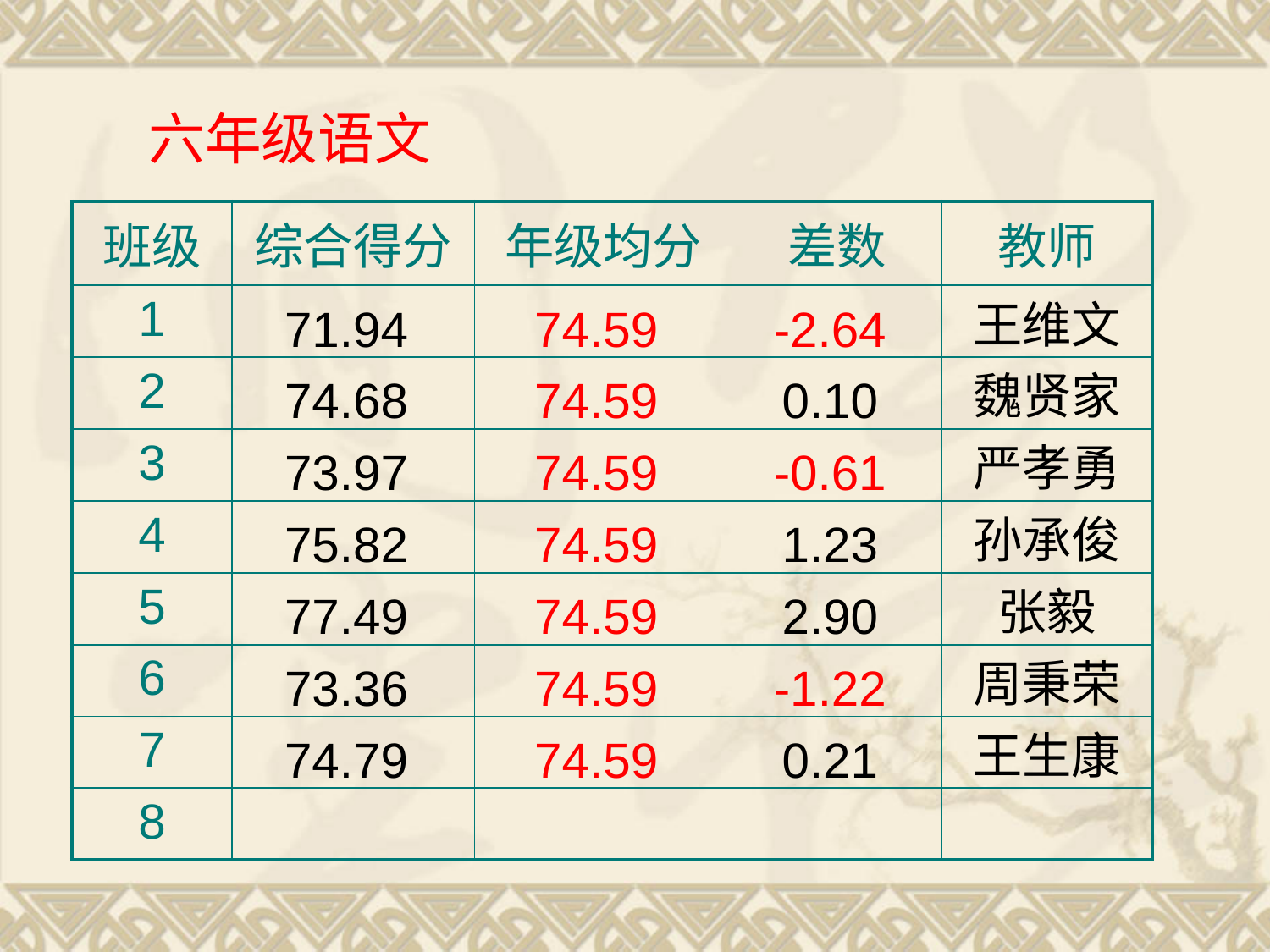

六年级语文
| 班级 | 综合得分 | 年级均分 | 差数 | 教师 |
| --- | --- | --- | --- | --- |
| 1 | 71.94 | 74.59 | -2.64 | 王维文 |
| 2 | 74.68 | 74.59 | 0.10 | 魏贤家 |
| 3 | 73.97 | 74.59 | -0.61 | 严孝勇 |
| 4 | 75.82 | 74.59 | 1.23 | 孙承俊 |
| 5 | 77.49 | 74.59 | 2.90 | 张毅 |
| 6 | 73.36 | 74.59 | -1.22 | 周秉荣 |
| 7 | 74.79 | 74.59 | 0.21 | 王生康 |
| 8 |  |  |  |  |